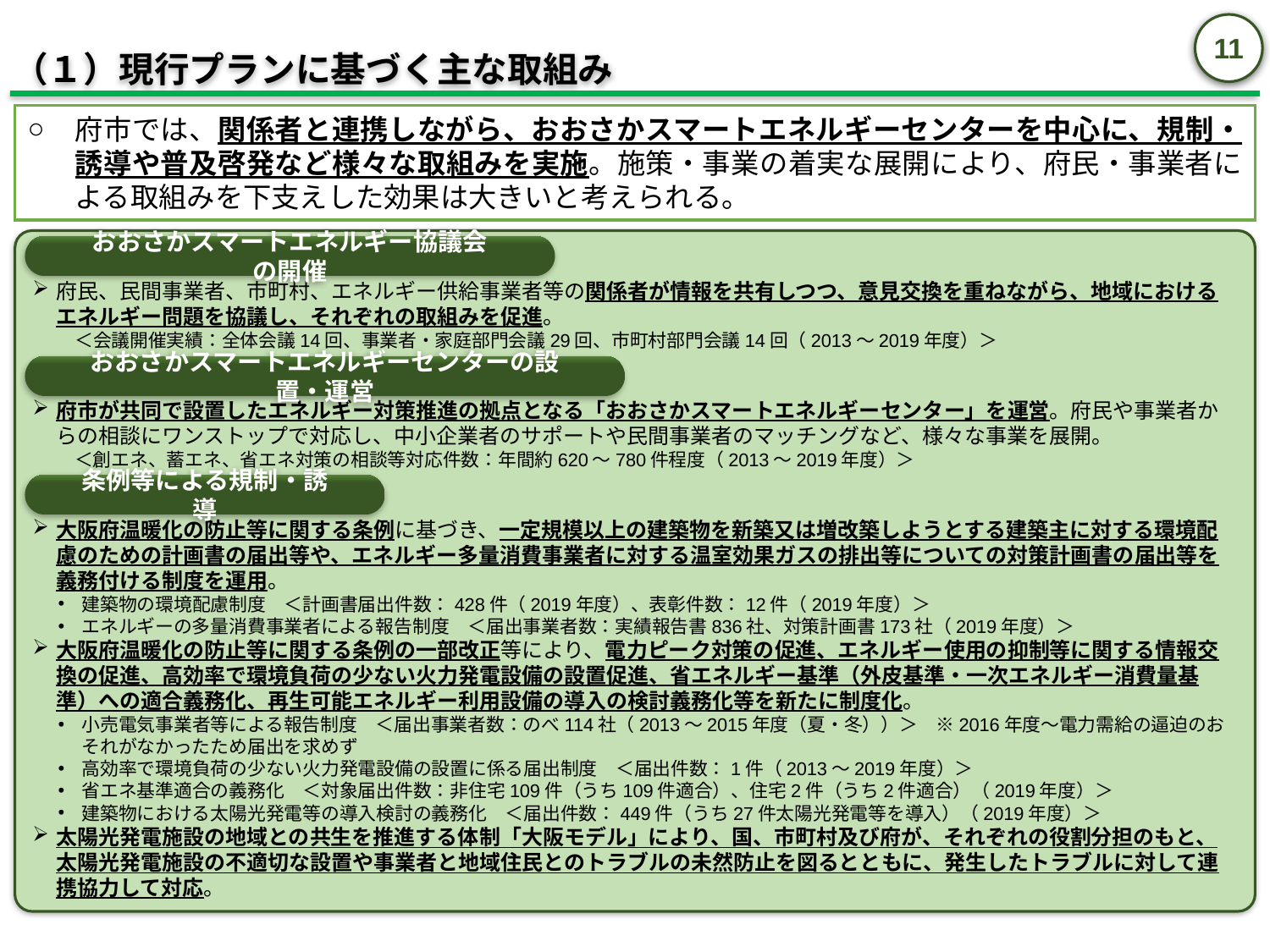

11
（１）現行プランに基づく主な取組み

府市では、関係者と連携しながら、おおさかスマートエネルギーセンターを中心に、規制・誘導や普及啓発など様々な取組みを実施。施策・事業の着実な展開により、府民・事業者による取組みを下支えした効果は大きいと考えられる。

府民、民間事業者、市町村、エネルギー供給事業者等の関係者が情報を共有しつつ、意見交換を重ねながら、地域におけるエネルギー問題を協議し、それぞれの取組みを促進。
　＜会議開催実績：全体会議14回、事業者・家庭部門会議29回、市町村部門会議14回（2013～2019年度）＞

府市が共同で設置したエネルギー対策推進の拠点となる「おおさかスマートエネルギーセンター」を運営。府民や事業者からの相談にワンストップで対応し、中小企業者のサポートや民間事業者のマッチングなど、様々な事業を展開。
　＜創エネ、蓄エネ、省エネ対策の相談等対応件数：年間約620～780件程度（2013～2019年度）＞

大阪府温暖化の防止等に関する条例に基づき、一定規模以上の建築物を新築又は増改築しようとする建築主に対する環境配慮のための計画書の届出等や、エネルギー多量消費事業者に対する温室効果ガスの排出等についての対策計画書の届出等を義務付ける制度を運用。
建築物の環境配慮制度　＜計画書届出件数：428件（2019年度）、表彰件数：12件（2019年度）＞
エネルギーの多量消費事業者による報告制度　＜届出事業者数：実績報告書836社、対策計画書173社（2019年度）＞
大阪府温暖化の防止等に関する条例の一部改正等により、電力ピーク対策の促進、エネルギー使用の抑制等に関する情報交換の促進、高効率で環境負荷の少ない火力発電設備の設置促進、省エネルギー基準（外皮基準・一次エネルギー消費量基準）への適合義務化、再生可能エネルギー利用設備の導入の検討義務化等を新たに制度化。
小売電気事業者等による報告制度　＜届出事業者数：のべ114社（2013～2015年度（夏・冬））＞　※2016年度～電力需給の逼迫のおそれがなかったため届出を求めず
高効率で環境負荷の少ない火力発電設備の設置に係る届出制度　＜届出件数：1件（2013～2019年度）＞
省エネ基準適合の義務化　＜対象届出件数：非住宅109件（うち109件適合）、住宅2件（うち2件適合）（2019年度）＞
建築物における太陽光発電等の導入検討の義務化　＜届出件数：449件（うち27件太陽光発電等を導入）（2019年度）＞
太陽光発電施設の地域との共生を推進する体制「大阪モデル」により、国、市町村及び府が、それぞれの役割分担のもと、太陽光発電施設の不適切な設置や事業者と地域住民とのトラブルの未然防止を図るとともに、発生したトラブルに対して連携協力して対応。
おおさかスマートエネルギー協議会の開催
おおさかスマートエネルギーセンターの設置・運営
条例等による規制・誘導